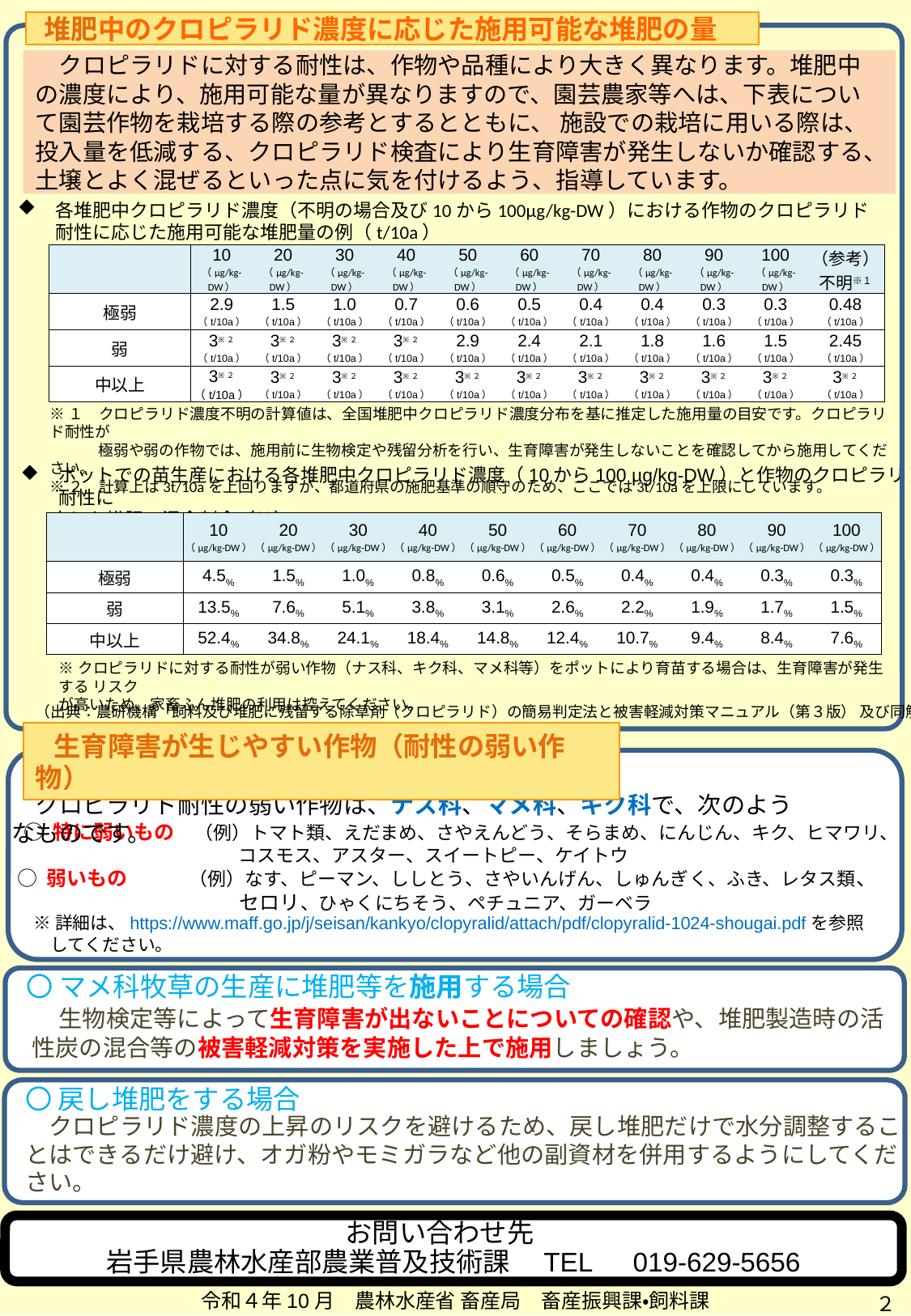

堆肥中のクロピラリド濃度に応じた施用可能な堆肥の量

　クロピラリドに対する耐性は、作物や品種により大きく異なります。堆肥中の濃度により、施用可能な量が異なりますので、園芸農家等へは、下表について園芸作物を栽培する際の参考とするとともに、 施設での栽培に用いる際は、投入量を低減する、クロピラリド検査により生育障害が発生しないか確認する、土壌とよく混ぜるといった点に気を付けるよう、指導しています。
各堆肥中クロピラリド濃度（不明の場合及び10から100μg/kg-DW）における作物のクロピラリド耐性に応じた施用可能な堆肥量の例（t/10a）
|  | 10 （µg/kg-DW） | 20 （µg/kg-DW） | 30 （µg/kg-DW） | 40 （µg/kg-DW） | 50 （µg/kg-DW） | 60 （µg/kg-DW） | 70 （µg/kg-DW） | 80 （µg/kg-DW） | 90 （µg/kg-DW） | 100 （µg/kg-DW） | （参考） 不明※１ |
| --- | --- | --- | --- | --- | --- | --- | --- | --- | --- | --- | --- |
| 極弱 | 2.9 （t/10a） | 1.5 （t/10a） | 1.0 （t/10a） | 0.7 （t/10a） | 0.6 （t/10a） | 0.5 （t/10a） | 0.4 （t/10a） | 0.4 （t/10a） | 0.3 （t/10a） | 0.3 （t/10a） | 0.48 （t/10a） |
| 弱 | 3※２ （t/10a） | 3※２ （t/10a） | 3※２ （t/10a） | 3※２ （t/10a） | 2.9 （t/10a） | 2.4 （t/10a） | 2.1 （t/10a） | 1.8 （t/10a） | 1.6 （t/10a） | 1.5 （t/10a） | 2.45 （t/10a） |
| 中以上 | 3※２ （t/10a） | 3※２ （t/10a） | 3※２ （t/10a） | 3※２ （t/10a） | 3※２ （t/10a） | 3※２ （t/10a） | 3※２ （t/10a） | 3※２ （t/10a） | 3※２ （t/10a） | 3※２ （t/10a） | 3※２ （t/10a） |
※１　クロピラリド濃度不明の計算値は、全国堆肥中クロピラリド濃度分布を基に推定した施用量の目安です。クロピラリド耐性が
　　　 極弱や弱の作物では、施用前に生物検定や残留分析を行い、生育障害が発生しないことを確認してから施用してください。
※２　計算上は3t/10aを上回りますが、都道府県の施肥基準の順守のため、ここでは3t/10aを上限にしています。
ポットでの苗生産における各堆肥中クロピラリド濃度（10から100 µg/kg-DW）と作物のクロピラリド耐性に
      応じた堆肥の混合割合（％）
|  | 10 （µg/kg-DW） | 20 （µg/kg-DW） | 30 （µg/kg-DW） | 40 （µg/kg-DW） | 50 （µg/kg-DW） | 60 （µg/kg-DW） | 70 （µg/kg-DW） | 80 （µg/kg-DW） | 90 （µg/kg-DW） | 100 （µg/kg-DW） |
| --- | --- | --- | --- | --- | --- | --- | --- | --- | --- | --- |
| 極弱 | 4.5% | 1.5% | 1.0% | 0.8% | 0.6% | 0.5% | 0.4% | 0.4% | 0.3% | 0.3% |
| 弱 | 13.5% | 7.6% | 5.1% | 3.8% | 3.1% | 2.6% | 2.2% | 1.9% | 1.7% | 1.5% |
| 中以上 | 52.4% | 34.8% | 24.1% | 18.4% | 14.8% | 12.4% | 10.7% | 9.4% | 8.4% | 7.6% |
※クロピラリドに対する耐性が弱い作物（ナス科、キク科、マメ科等）をポットにより育苗する場合は、生育障害が発生する リスク
が高いため、家畜ふん堆肥の利用は控えてください。
（出典：農研機構「飼料及び堆肥に残留する除草剤（クロピラリド）の簡易判定法と被害軽減対策マニュアル（第３版） 及び同解説集））
  生育障害が生じやすい作物（耐性の弱い作物）

　クロピラリド耐性の弱い作物は、ナス科、マメ科、キク科で、次のようなものです。
　　○  特に弱いもの　（例）トマト類、えだまめ、さやえんどう、そらまめ、にんじん、キク、ヒマワリ、
　　　　　　　　　　　　　コスモス、アスター、スイートピー、ケイトウ
　○  弱いもの　　　 （例）なす、ピーマン、ししとう、さやいんげん、しゅんぎく、ふき、レタス類、
　　　　　　　　　　　　セロリ、ひゃくにちそう、ペチュニア、ガーベラ
※詳細は、https://www.maff.go.jp/j/seisan/kankyo/clopyralid/attach/pdf/clopyralid-1024-shougai.pdfを参照
　してください。
〇 マメ科牧草の生産に堆肥等を施用する場合

　生物検定等によって生育障害が出ないことについての確認や、堆肥製造時の活性炭の混合等の被害軽減対策を実施した上で施用しましょう。
〇 戻し堆肥をする場合

　クロピラリド濃度の上昇のリスクを避けるため、戻し堆肥だけで水分調整することはできるだけ避け、オガ粉やモミガラなど他の副資材を併用するようにしてください。
お問い合わせ先
岩手県農林水産部農業普及技術課　TEL　019-629-5656
令和４年10月　農林水産省 畜産局　畜産振興課・飼料課
２